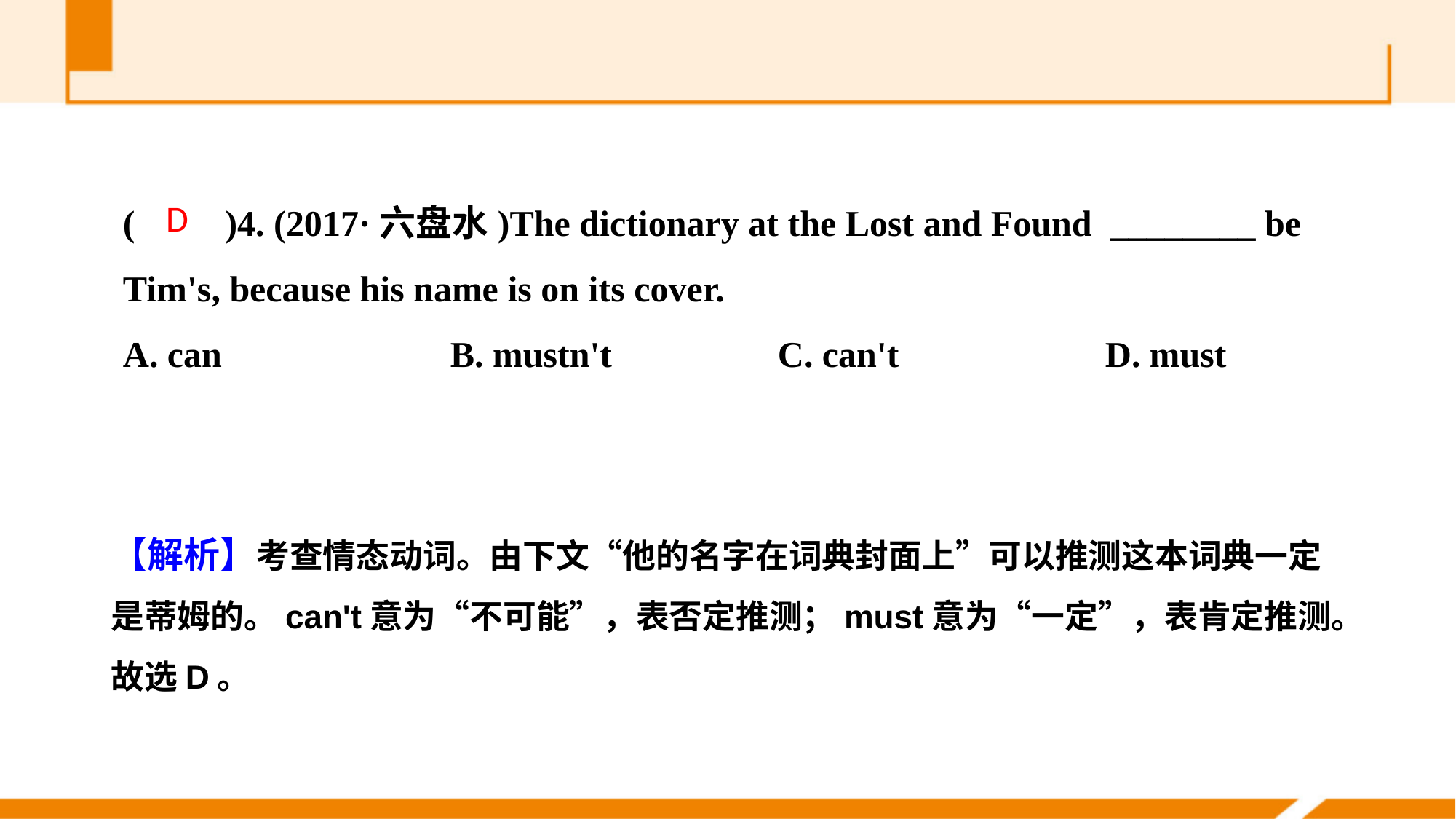

(　　)4. (2017·六盘水)The dictionary at the Lost and Found  ________ be Tim's, because his name is on its cover.
A. can  		B. mustn't		C. can't  		D. must
D
【解析】考查情态动词。由下文“他的名字在词典封面上”可以推测这本词典一定是蒂姆的。can't意为“不可能”，表否定推测；must意为“一定”，表肯定推测。故选D。